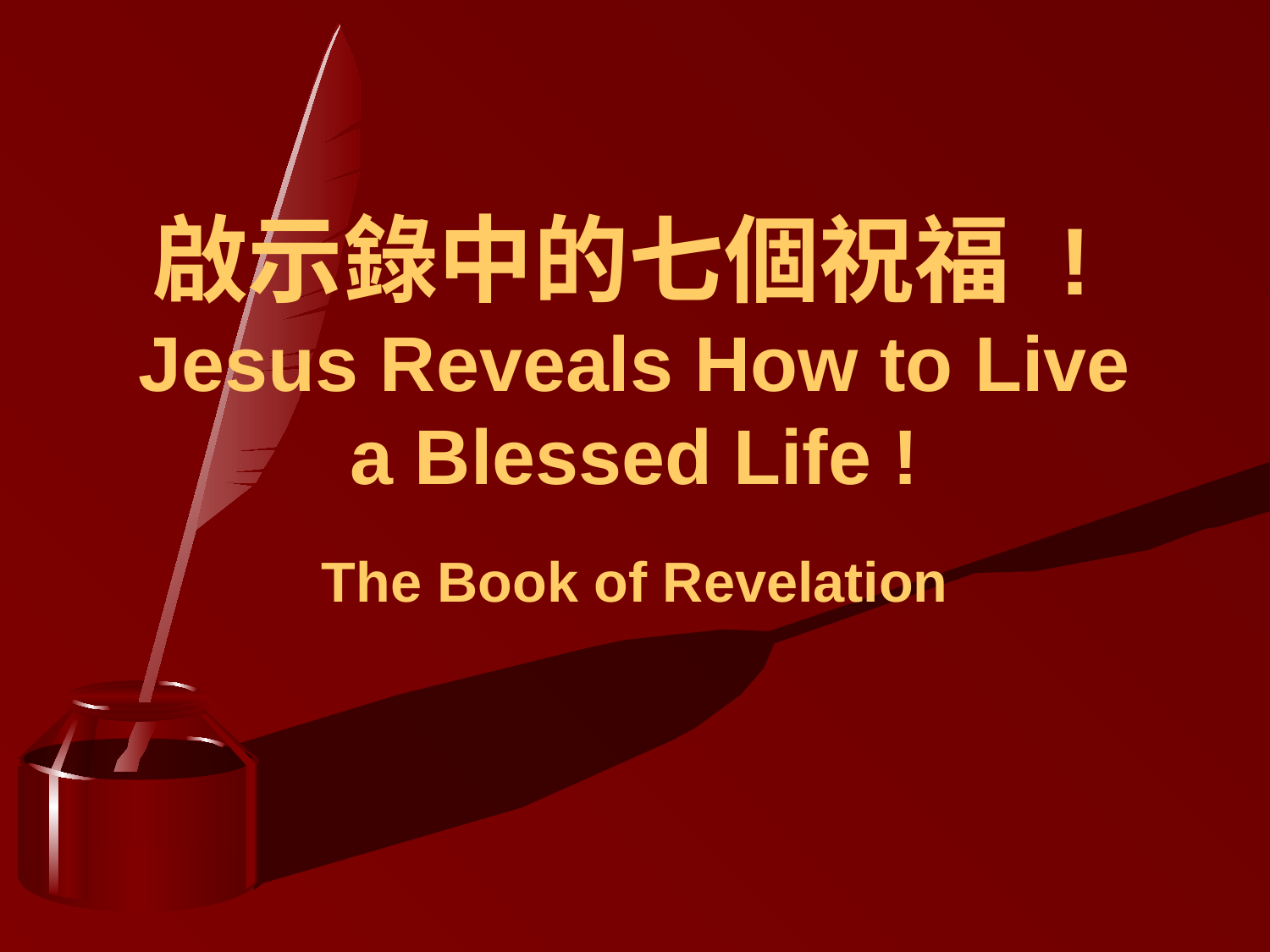

# 啟示錄中的七個祝福 ! Jesus Reveals How to Live a Blessed Life !
The Book of Revelation